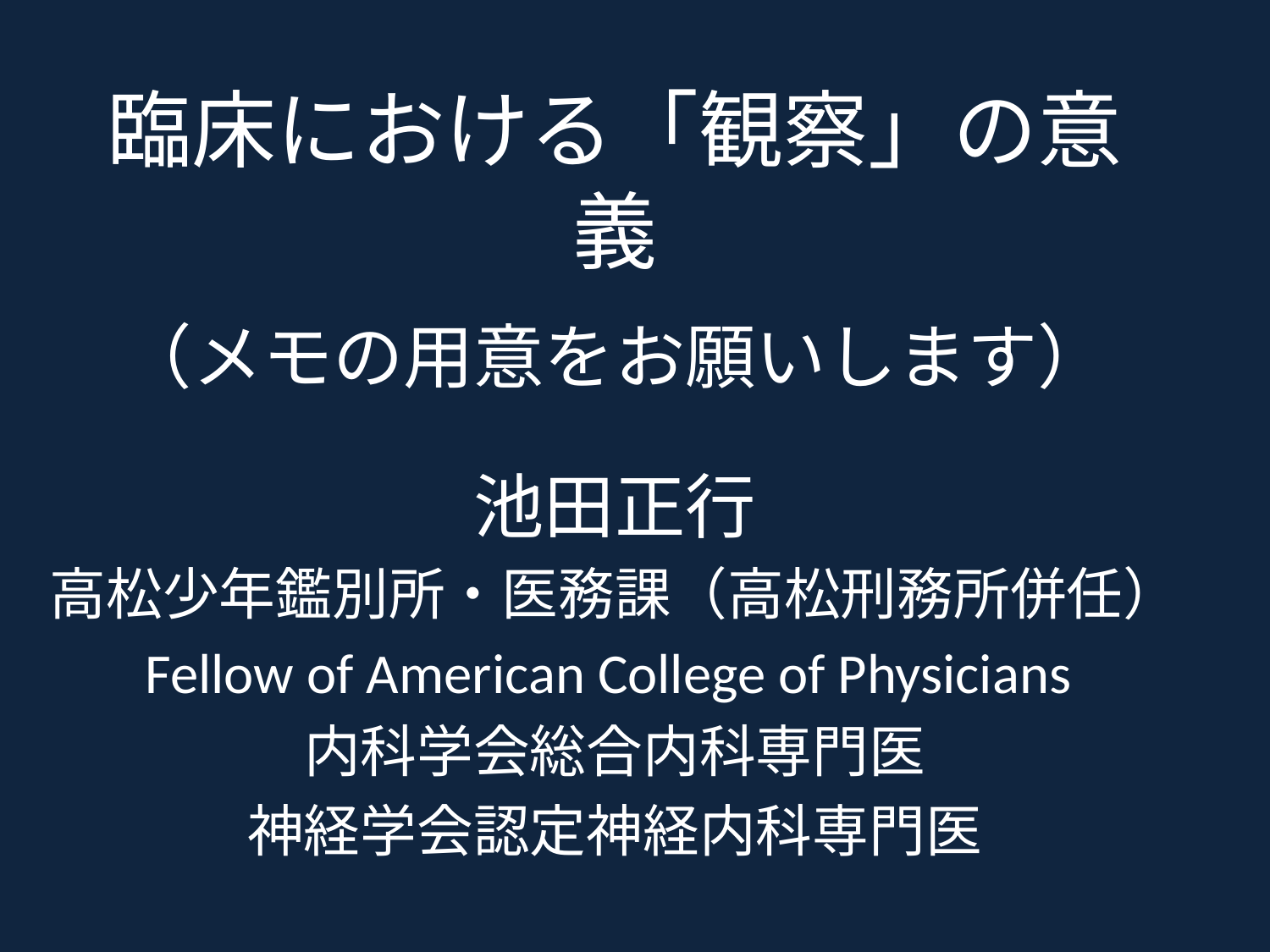

# 臨床における「観察」の意義
（メモの用意をお願いします）
池田正行
高松少年鑑別所・医務課（高松刑務所併任）
Fellow of American College of Physicians
内科学会総合内科専門医
神経学会認定神経内科専門医